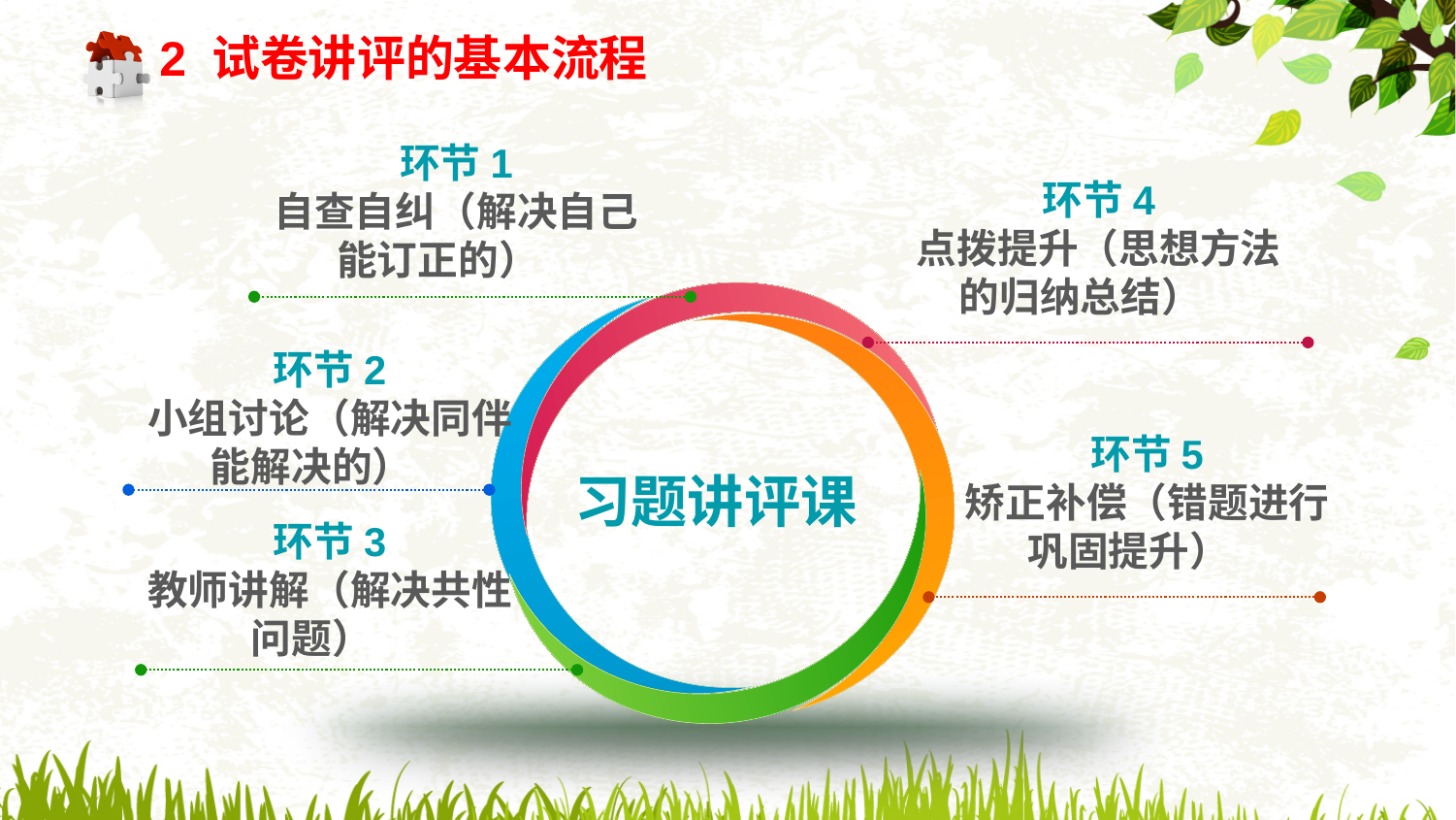

2 试卷讲评的基本流程
环节1
自查自纠（解决自己能订正的）
环节4
点拨提升（思想方法的归纳总结）

环节2
小组讨论（解决同伴能解决的）
环节5
矫正补偿（错题进行巩固提升）
习题讲评课
环节3
教师讲解（解决共性问题）